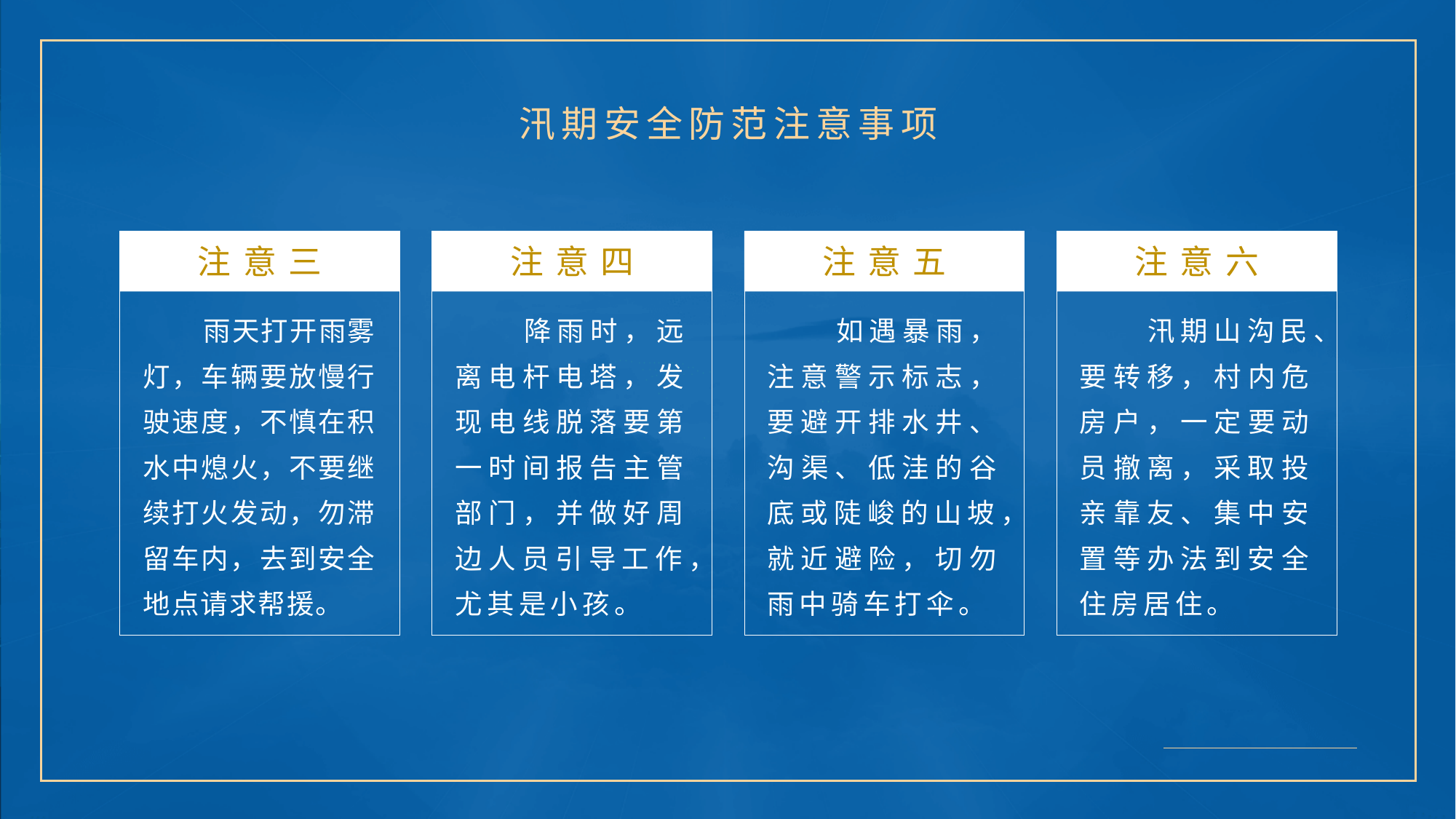

汛期安全防范注意事项

注意三
     雨天打开雨雾灯，车辆要放慢行驶速度，不慎在积水中熄火，不要继续打火发动，勿滞留车内，去到安全地点请求帮援。

注意四
     降雨时，远离电杆电塔，发现电线脱落要第一时间报告主管部门，并做好周边人员引导工作，尤其是小孩。

注意五
     如遇暴雨，注意警示标志，要避开排水井、沟渠、低洼的谷底或陡峻的山坡，就近避险，切勿雨中骑车打伞。

注意六
     汛期山沟民、要转移，村内危房户，一定要动员撤离，采取投亲靠友、集中安置等办法到安全住房居住。